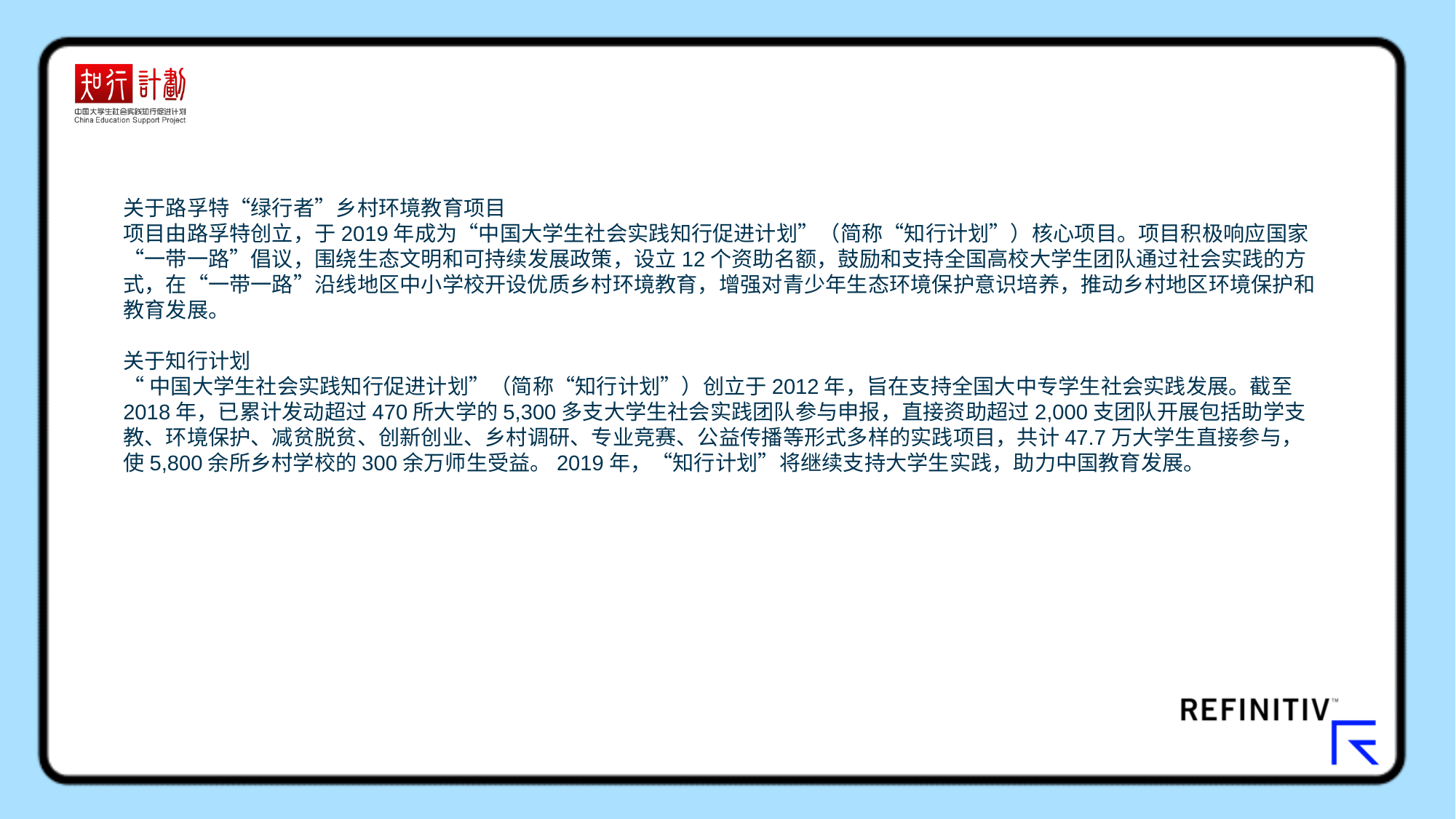

关于路孚特“绿行者”乡村环境教育项目
项目由路孚特创立，于2019年成为“中国大学生社会实践知行促进计划”（简称“知行计划”）核心项目。项目积极响应国家“一带一路”倡议，围绕生态文明和可持续发展政策，设立12个资助名额，鼓励和支持全国高校大学生团队通过社会实践的方式，在“一带一路”沿线地区中小学校开设优质乡村环境教育，增强对青少年生态环境保护意识培养，推动乡村地区环境保护和教育发展。

关于知行计划
“中国大学生社会实践知行促进计划”（简称“知行计划”）创立于2012年，旨在支持全国大中专学生社会实践发展。截至2018年，已累计发动超过470所大学的5,300多支大学生社会实践团队参与申报，直接资助超过2,000支团队开展包括助学支教、环境保护、减贫脱贫、创新创业、乡村调研、专业竞赛、公益传播等形式多样的实践项目，共计47.7万大学生直接参与，使5,800余所乡村学校的300余万师生受益。2019年，“知行计划”将继续支持大学生实践，助力中国教育发展。